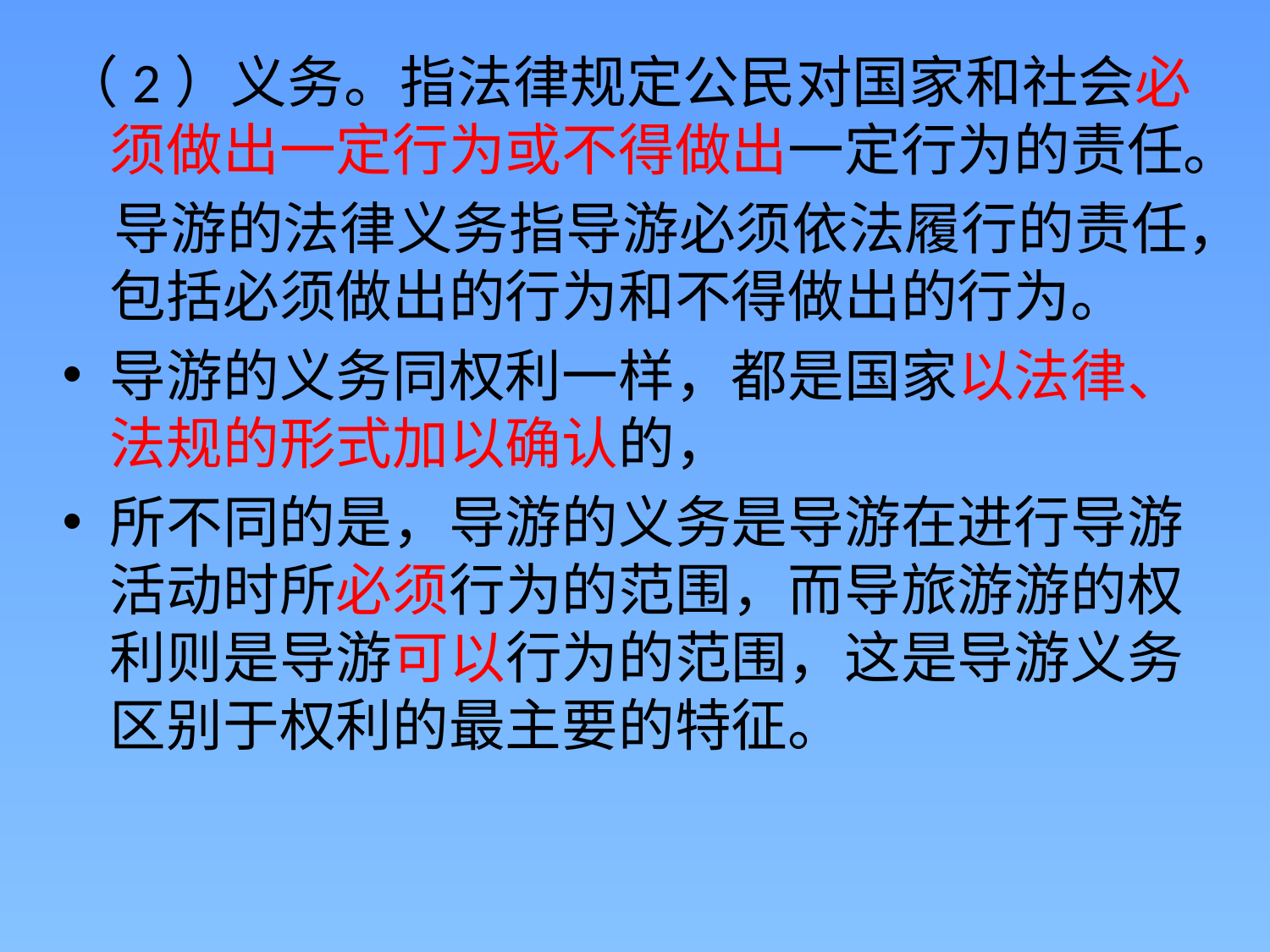

（2）义务。指法律规定公民对国家和社会必须做出一定行为或不得做出一定行为的责任。
   导游的法律义务指导游必须依法履行的责任，包括必须做出的行为和不得做出的行为。
导游的义务同权利一样，都是国家以法律、法规的形式加以确认的，
所不同的是，导游的义务是导游在进行导游活动时所必须行为的范围，而导旅游游的权利则是导游可以行为的范围，这是导游义务区别于权利的最主要的特征。